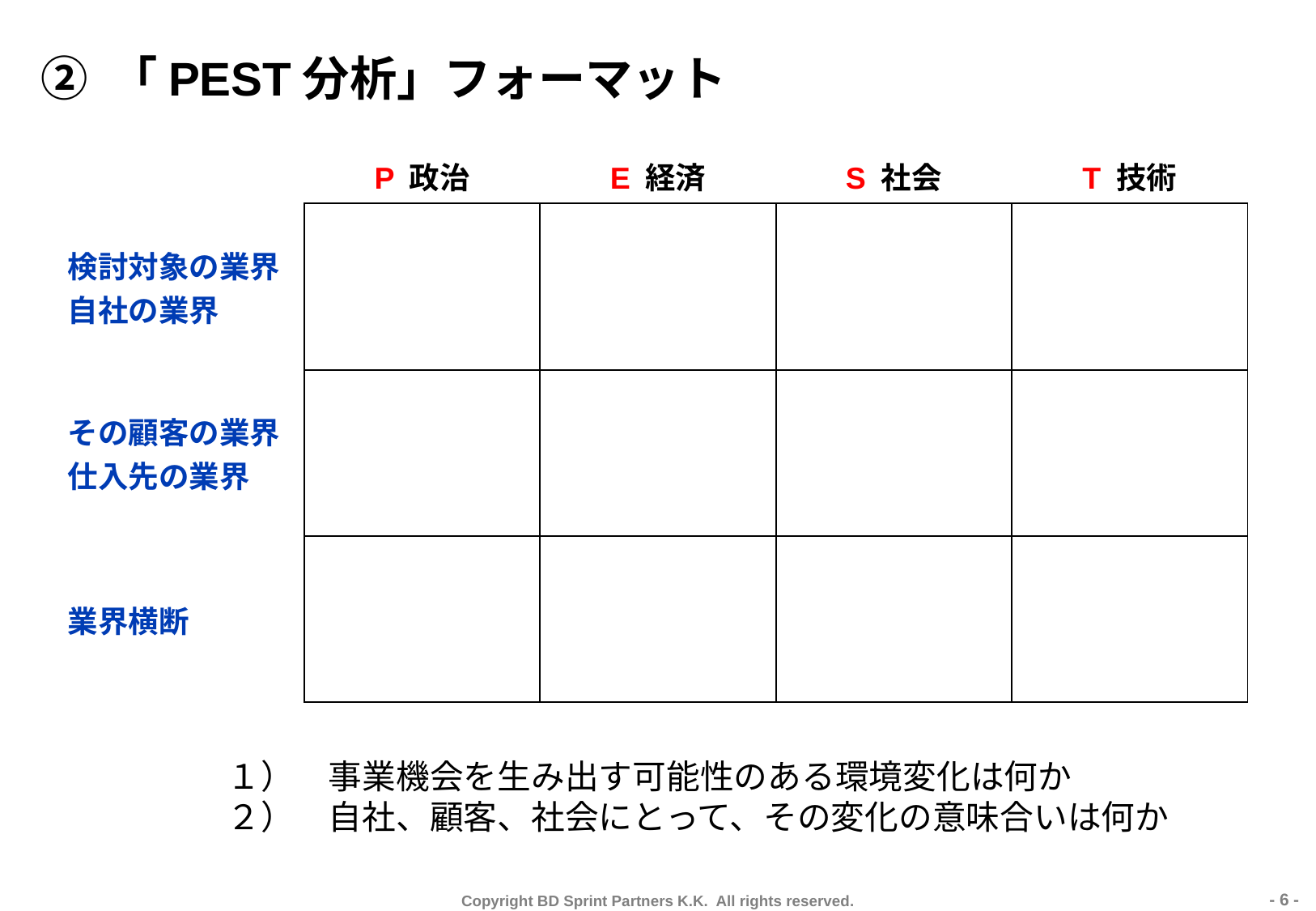

# ② 「PEST分析」フォーマット
|  | P 政治 | E 経済 | S 社会 | T 技術 |
| --- | --- | --- | --- | --- |
| 検討対象の業界 自社の業界 |  |  |  |  |
| その顧客の業界 仕入先の業界 |  |  |  |  |
| 業界横断 |  |  |  |  |
１）　事業機会を生み出す可能性のある環境変化は何か
２）　自社、顧客、社会にとって、その変化の意味合いは何か